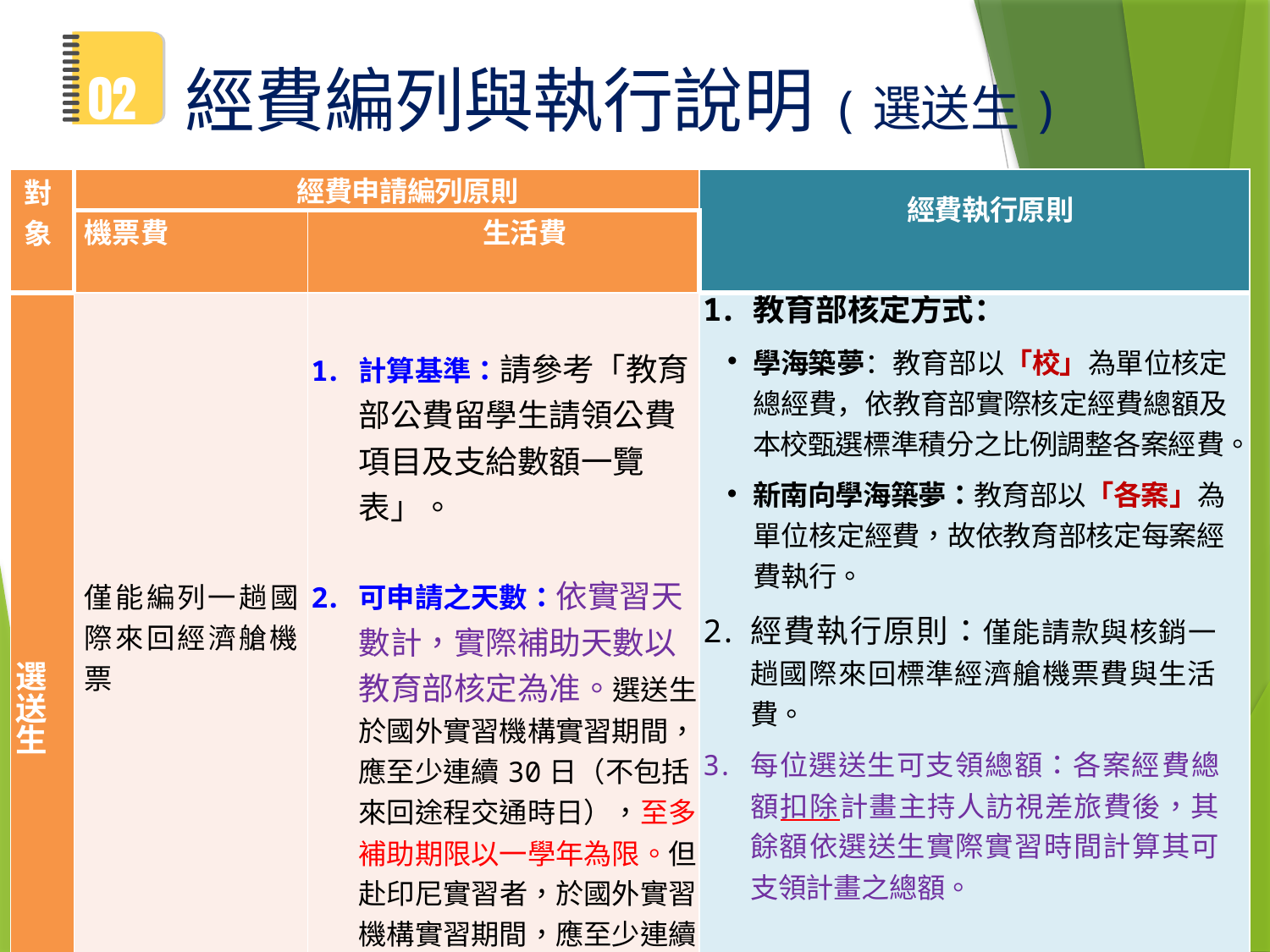

# 02	經費編列與執行說明(選送生)
| 對象 | 經費申請編列原則 |  | 經費執行原則 |
| --- | --- | --- | --- |
|  | 機票費 | 生活費 |  |
| 選送生 | 僅能編列一趟國際來回經濟艙機票 | 計算基準：請參考「教育部公費留學生請領公費項目及支給數額一覽表」。 可申請之天數：依實習天數計，實際補助天數以教育部核定為准。選送生於國外實習機構實習期間，應至少連續30日（不包括來回途程交通時日），至多補助期限以一學年為限。但赴印尼實習者，於國外實習機構實習期間，應至少連續25日（不包括來回途程交通時日）。 | 教育部核定方式： 學海築夢：教育部以「校」為單位核定總經費，依教育部實際核定經費總額及本校甄選標準積分之比例調整各案經費。 新南向學海築夢：教育部以「各案」為單位核定經費，故依教育部核定每案經費執行。 經費執行原則：僅能請款與核銷一趟國際來回標準經濟艙機票費與生活費。 每位選送生可支領總額：各案經費總額扣除計畫主持人訪視差旅費後，其餘額依選送生實際實習時間計算其可支領計畫之總額。 |